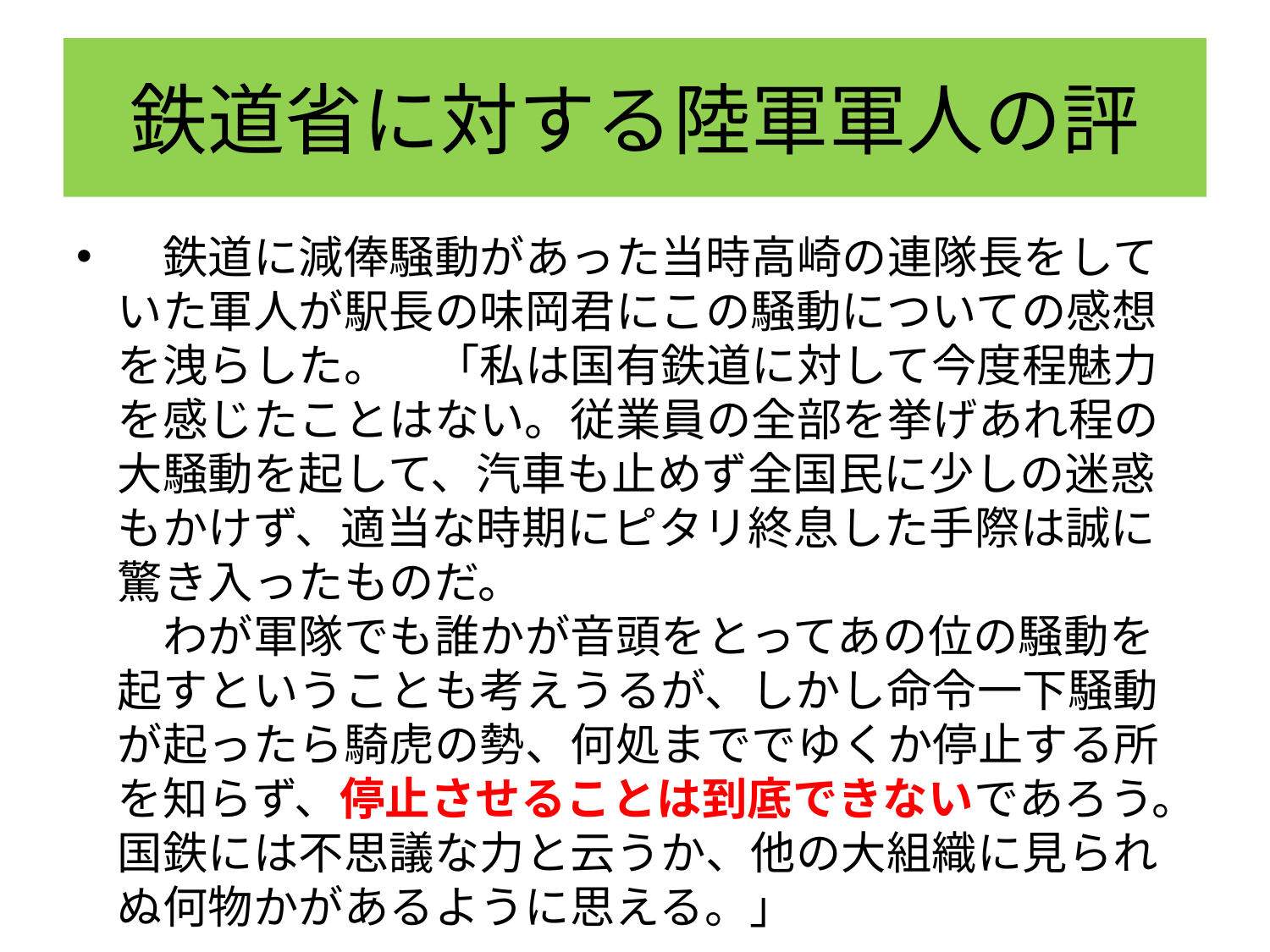

# 鉄道省に対する陸軍軍人の評
　鉄道に減俸騒動があった当時高崎の連隊長をしていた軍人が駅長の味岡君にこの騒動についての感想を洩らした。　「私は国有鉄道に対して今度程魅力を感じたことはない。従業員の全部を挙げあれ程の大騒動を起して、汽車も止めず全国民に少しの迷惑もかけず、適当な時期にピタリ終息した手際は誠に驚き入ったものだ。
　わが軍隊でも誰かが音頭をとってあの位の騒動を起すということも考えうるが、しかし命令一下騒動が起ったら騎虎の勢、何処まででゆくか停止する所を知らず、停止させることは到底できないであろう。国鉄には不思議な力と云うか、他の大組織に見られぬ何物かがあるように思える。」